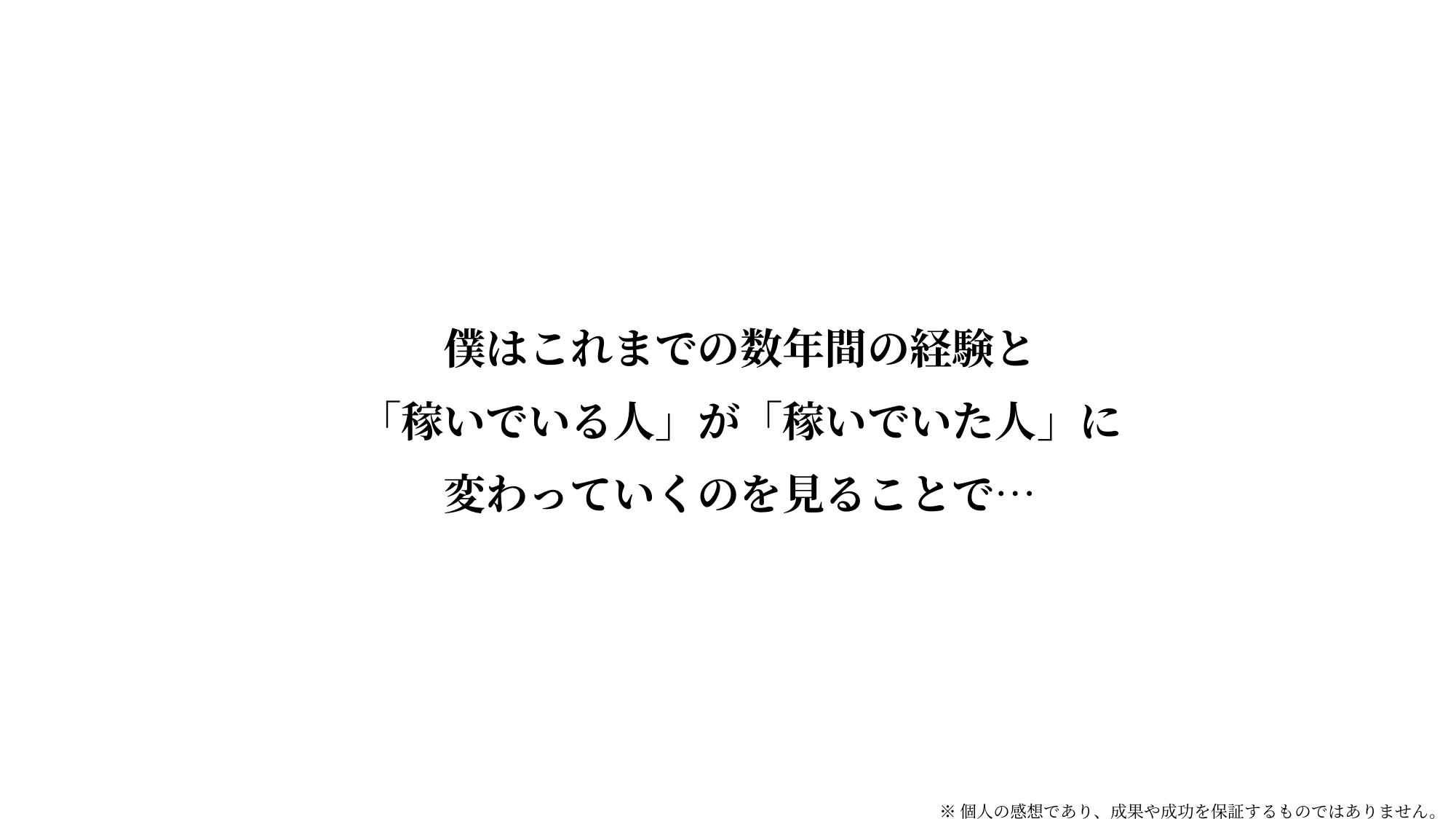

僕はこれまでの数年間の経験と
「稼いでいる人」が「稼いでいた人」に
変わっていくのを見ることで…
※個人の感想であり、成果や成功を保証するものではありません。